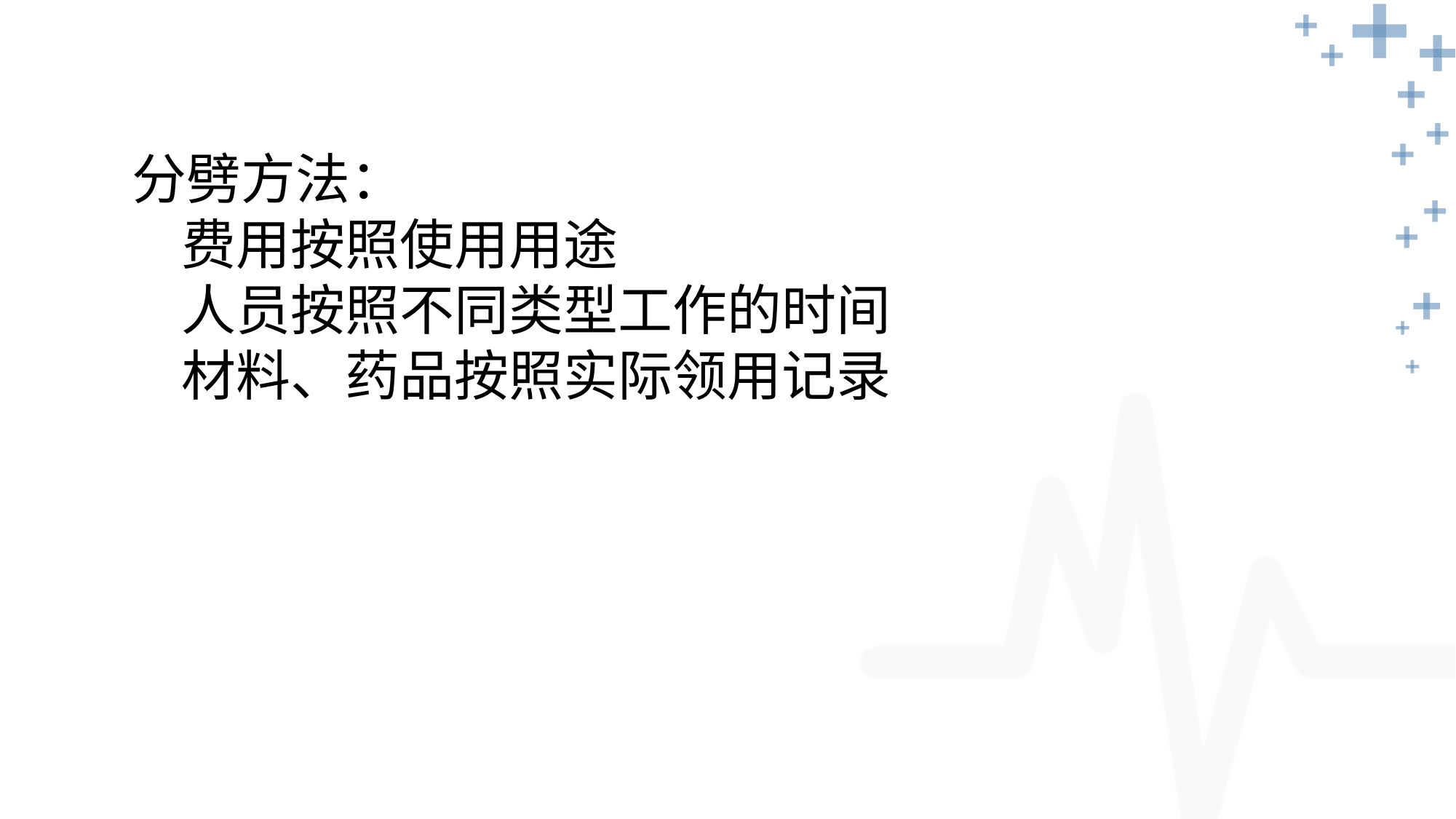

分劈方法：
   费用按照使用用途
   人员按照不同类型工作的时间
   材料、药品按照实际领用记录